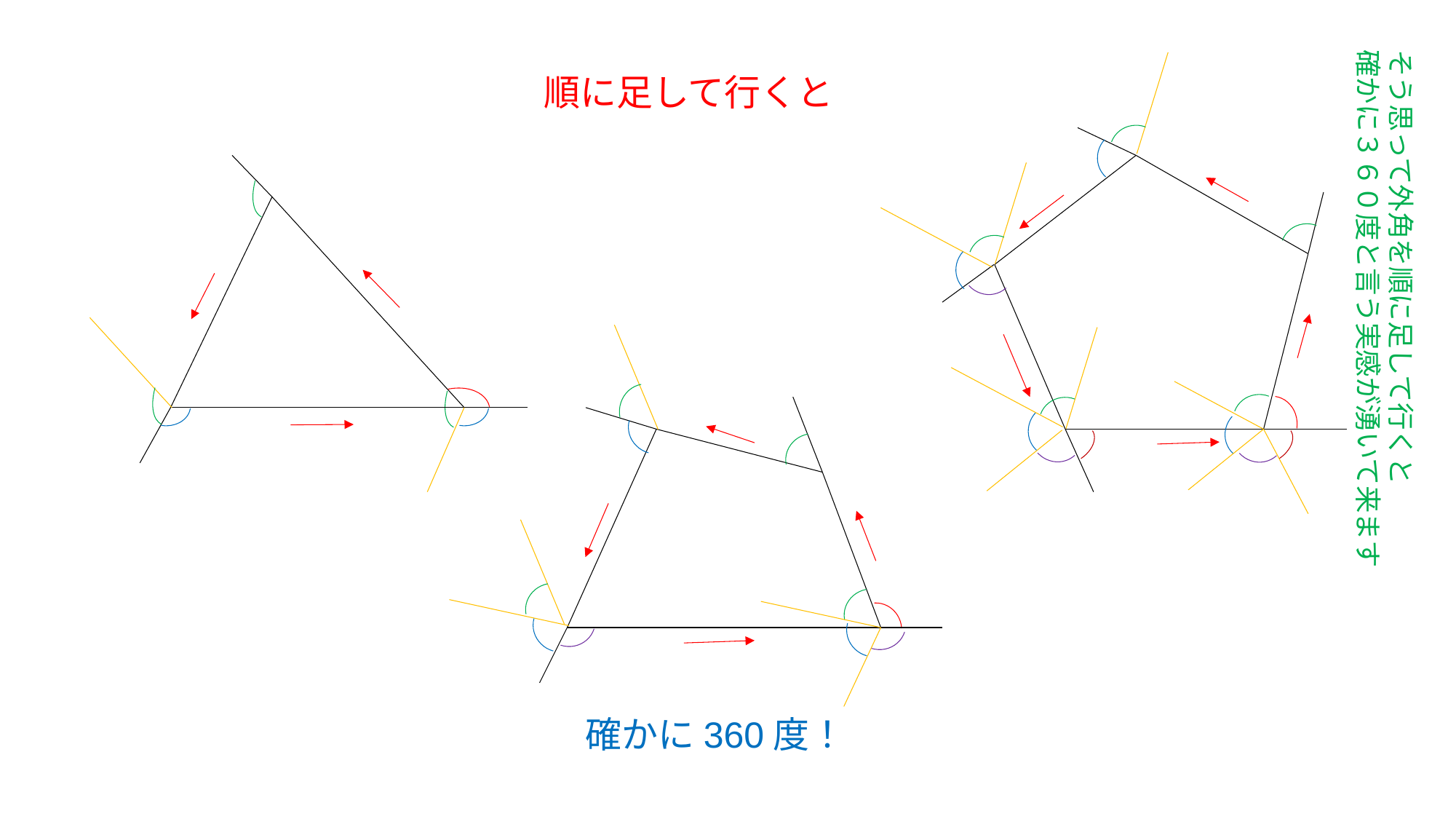

そう思って外角を順に足して行くと
確かに３６０度と言う実感が湧いて来ます
順に足して行くと

確かに360度！